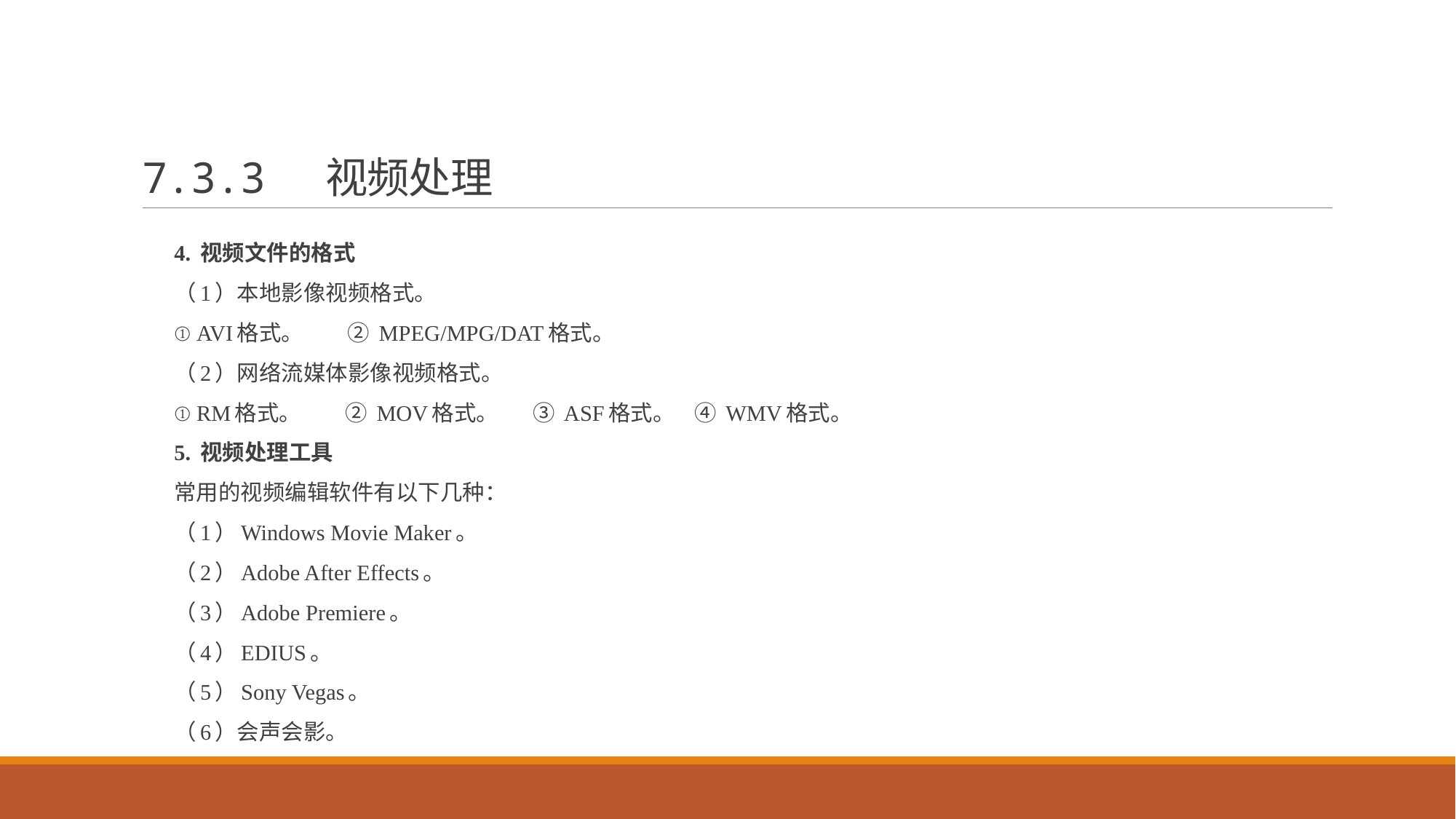

# 7.3.3  视频处理
4. 视频文件的格式
（1）本地影像视频格式。
① AVI格式。         ② MPEG/MPG/DAT格式。
（2）网络流媒体影像视频格式。
① RM格式。         ② MOV格式。       ③ ASF格式。    ④ WMV格式。
5. 视频处理工具
常用的视频编辑软件有以下几种：
（1）Windows Movie Maker。
（2）Adobe After Effects。
（3）Adobe Premiere。
（4）EDIUS。
（5）Sony Vegas。
（6）会声会影。